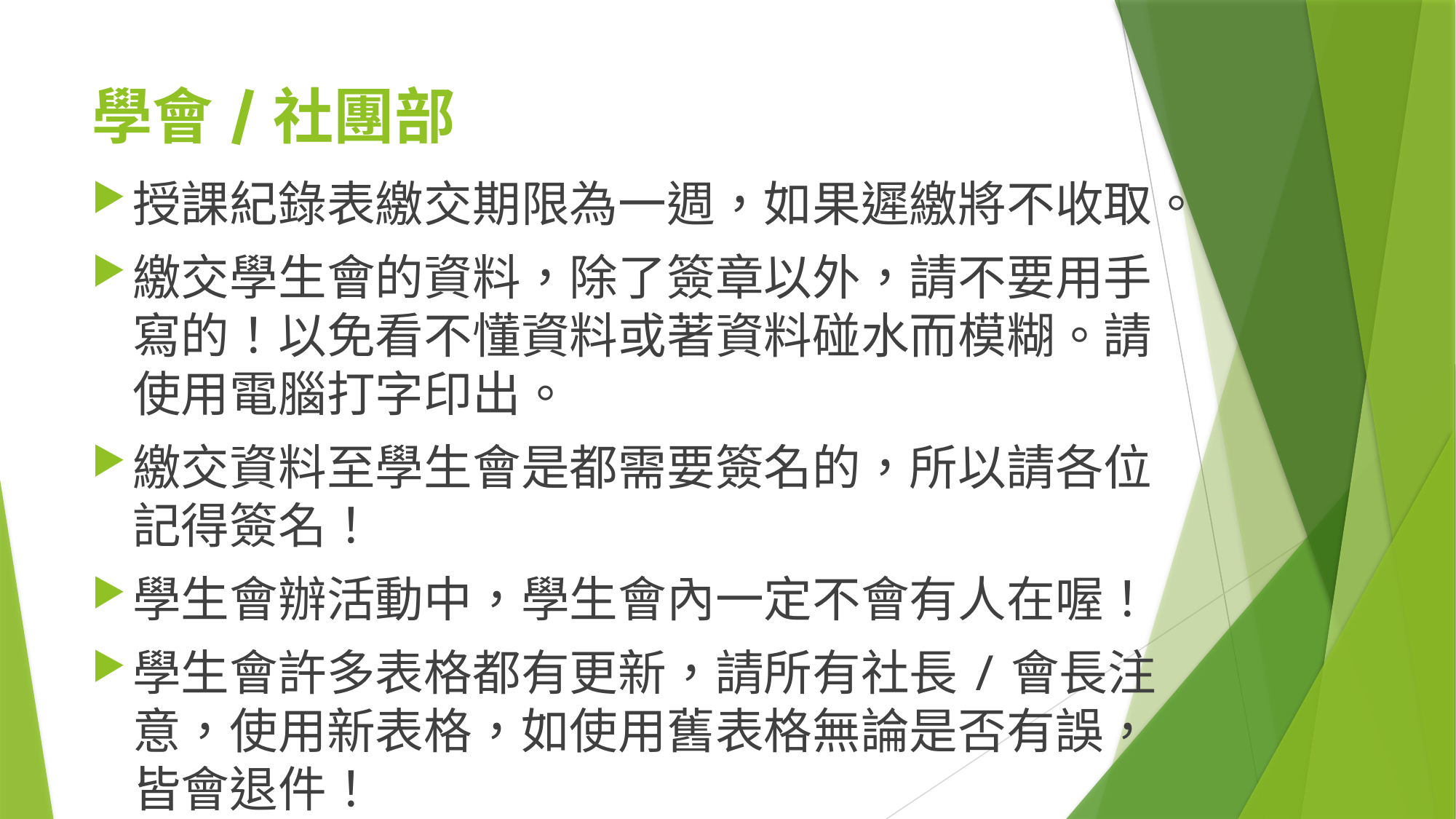

# 學會/社團部
授課紀錄表繳交期限為一週，如果遲繳將不收取。
繳交學生會的資料，除了簽章以外，請不要用手寫的！以免看不懂資料或著資料碰水而模糊。請使用電腦打字印出。
繳交資料至學生會是都需要簽名的，所以請各位記得簽名！
學生會辦活動中，學生會內一定不會有人在喔！
學生會許多表格都有更新，請所有社長/會長注意，使用新表格，如使用舊表格無論是否有誤，皆會退件！